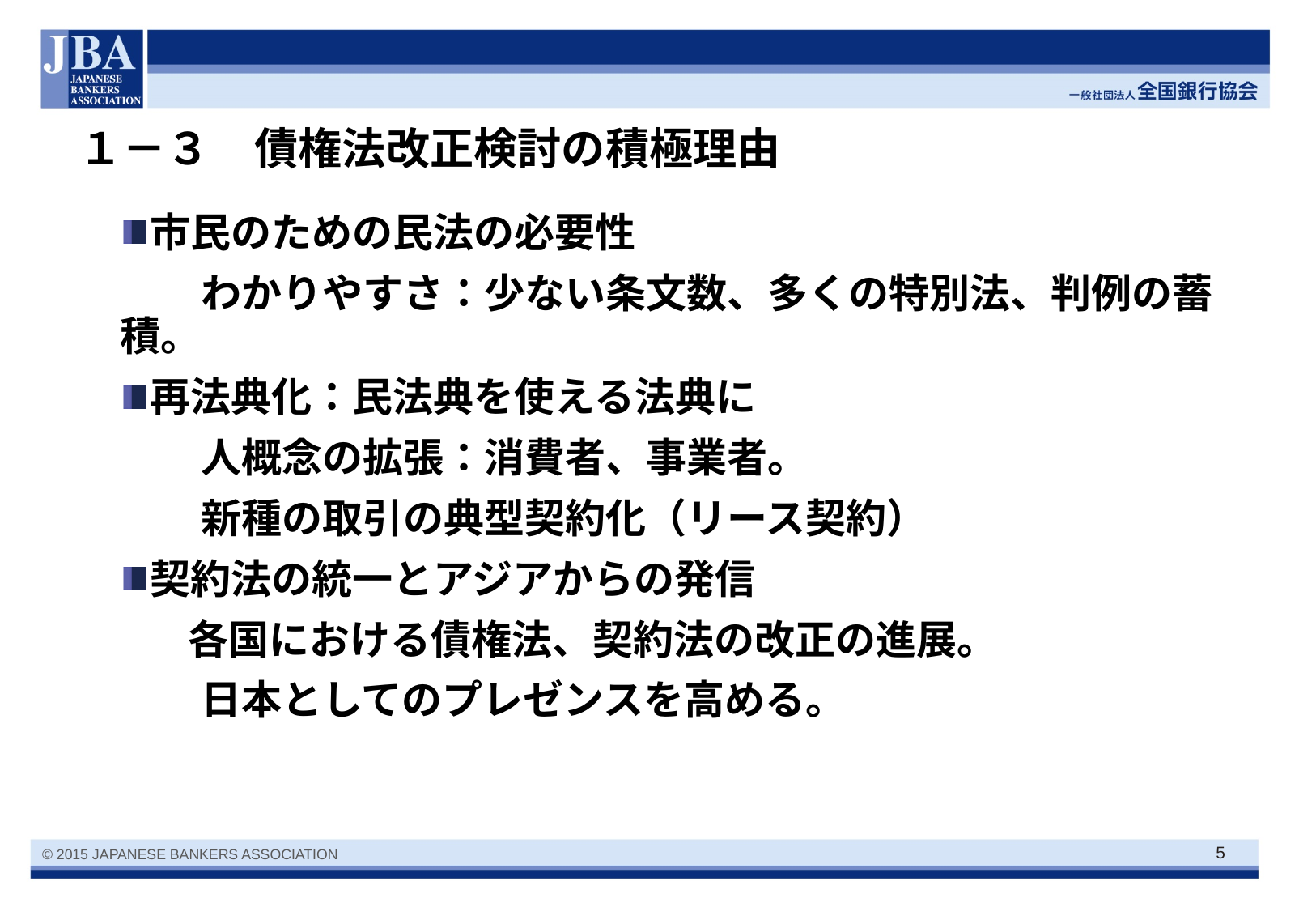

# １－３　債権法改正検討の積極理由
市民のための民法の必要性
　　わかりやすさ：少ない条文数、多くの特別法、判例の蓄積。
再法典化：民法典を使える法典に
　　人概念の拡張：消費者、事業者。
　　新種の取引の典型契約化（リース契約）
契約法の統一とアジアからの発信
  　各国における債権法、契約法の改正の進展。
　　日本としてのプレゼンスを高める。